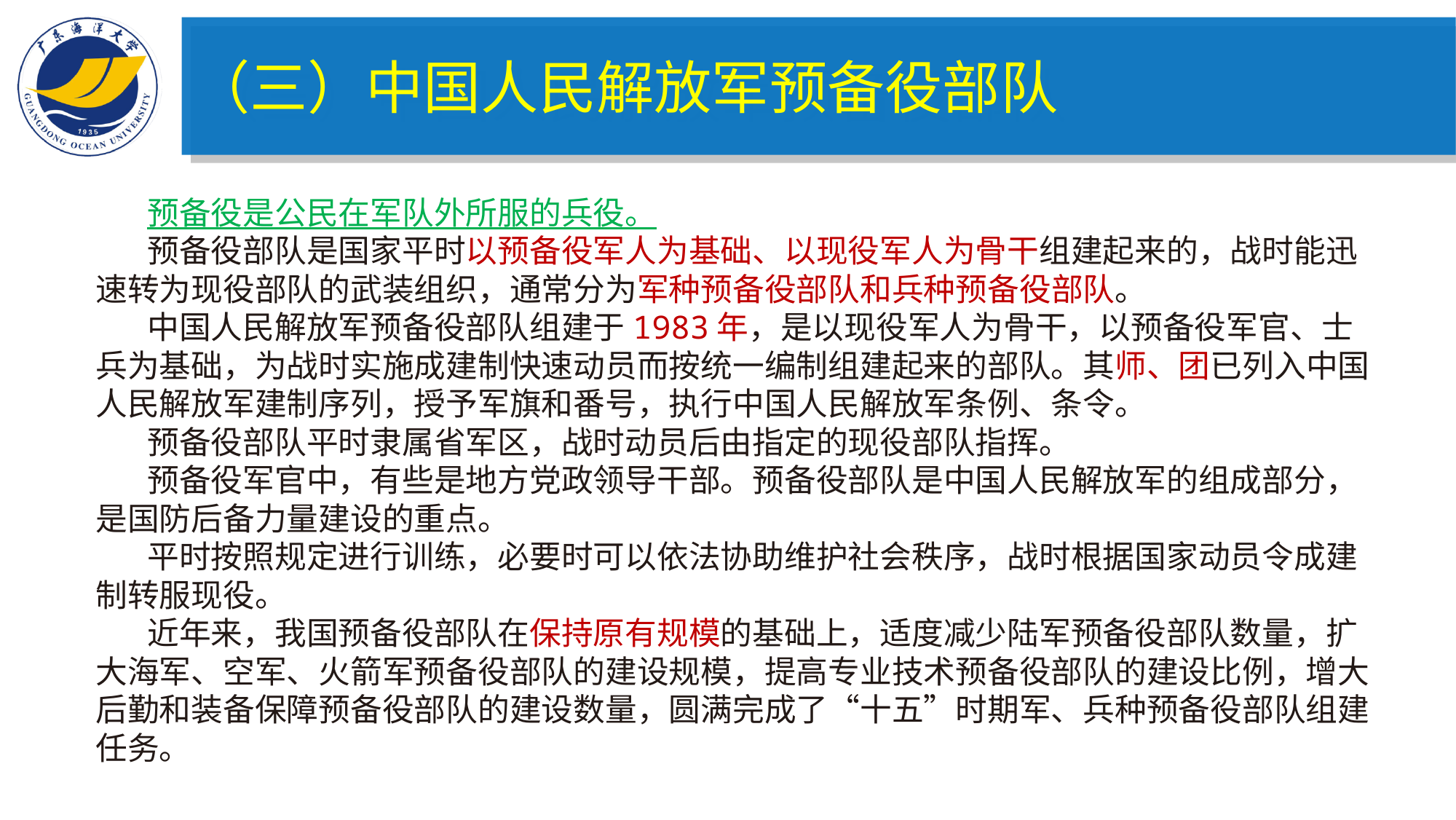

（三）中国人民解放军预备役部队
预备役是公民在军队外所服的兵役。
预备役部队是国家平时以预备役军人为基础、以现役军人为骨干组建起来的，战时能迅速转为现役部队的武装组织，通常分为军种预备役部队和兵种预备役部队。
中国人民解放军预备役部队组建于1983年，是以现役军人为骨干，以预备役军官、士兵为基础，为战时实施成建制快速动员而按统一编制组建起来的部队。其师、团已列入中国人民解放军建制序列，授予军旗和番号，执行中国人民解放军条例、条令。
预备役部队平时隶属省军区，战时动员后由指定的现役部队指挥。
预备役军官中，有些是地方党政领导干部。预备役部队是中国人民解放军的组成部分，是国防后备力量建设的重点。
平时按照规定进行训练，必要时可以依法协助维护社会秩序，战时根据国家动员令成建制转服现役。
近年来，我国预备役部队在保持原有规模的基础上，适度减少陆军预备役部队数量，扩大海军、空军、火箭军预备役部队的建设规模，提高专业技术预备役部队的建设比例，增大后勤和装备保障预备役部队的建设数量，圆满完成了“十五”时期军、兵种预备役部队组建任务。